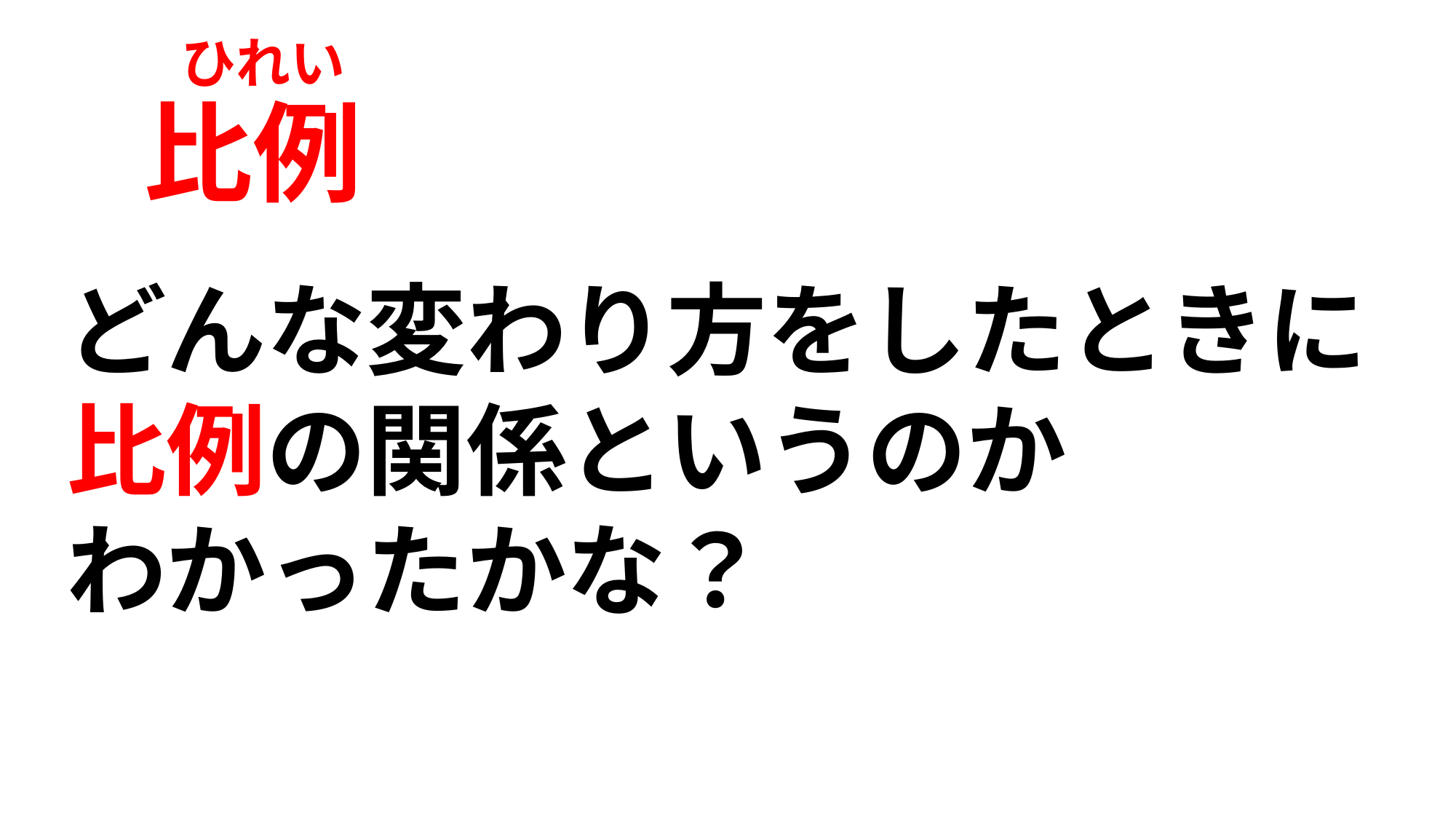

ひれい
比例
どんな変わり方をしたときに比例の関係というのか
わかったかな？